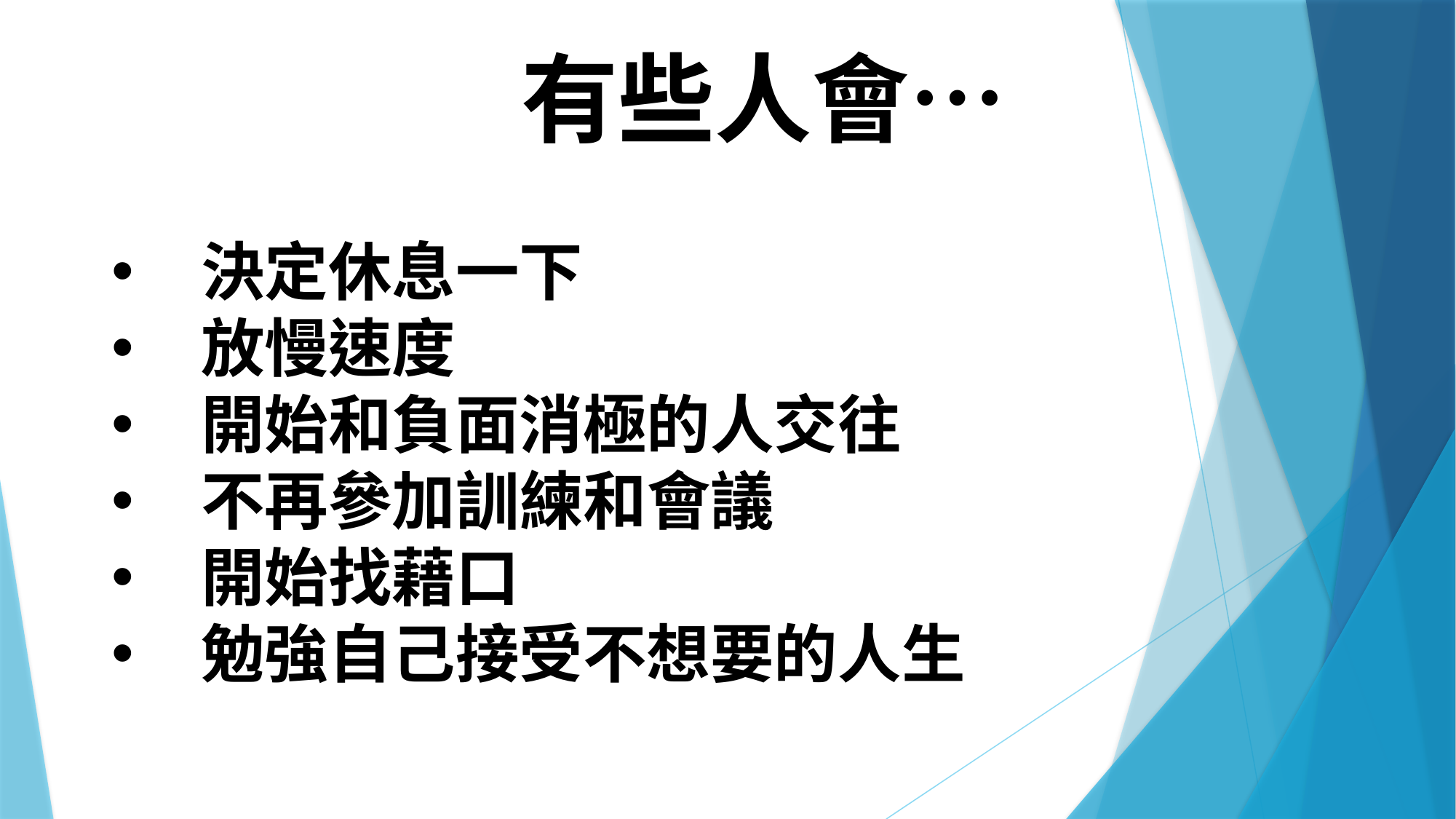

有些人會…

決定休息一下
放慢速度
開始和負面消極的人交往
不再參加訓練和會議
開始找藉口
勉強自己接受不想要的人生